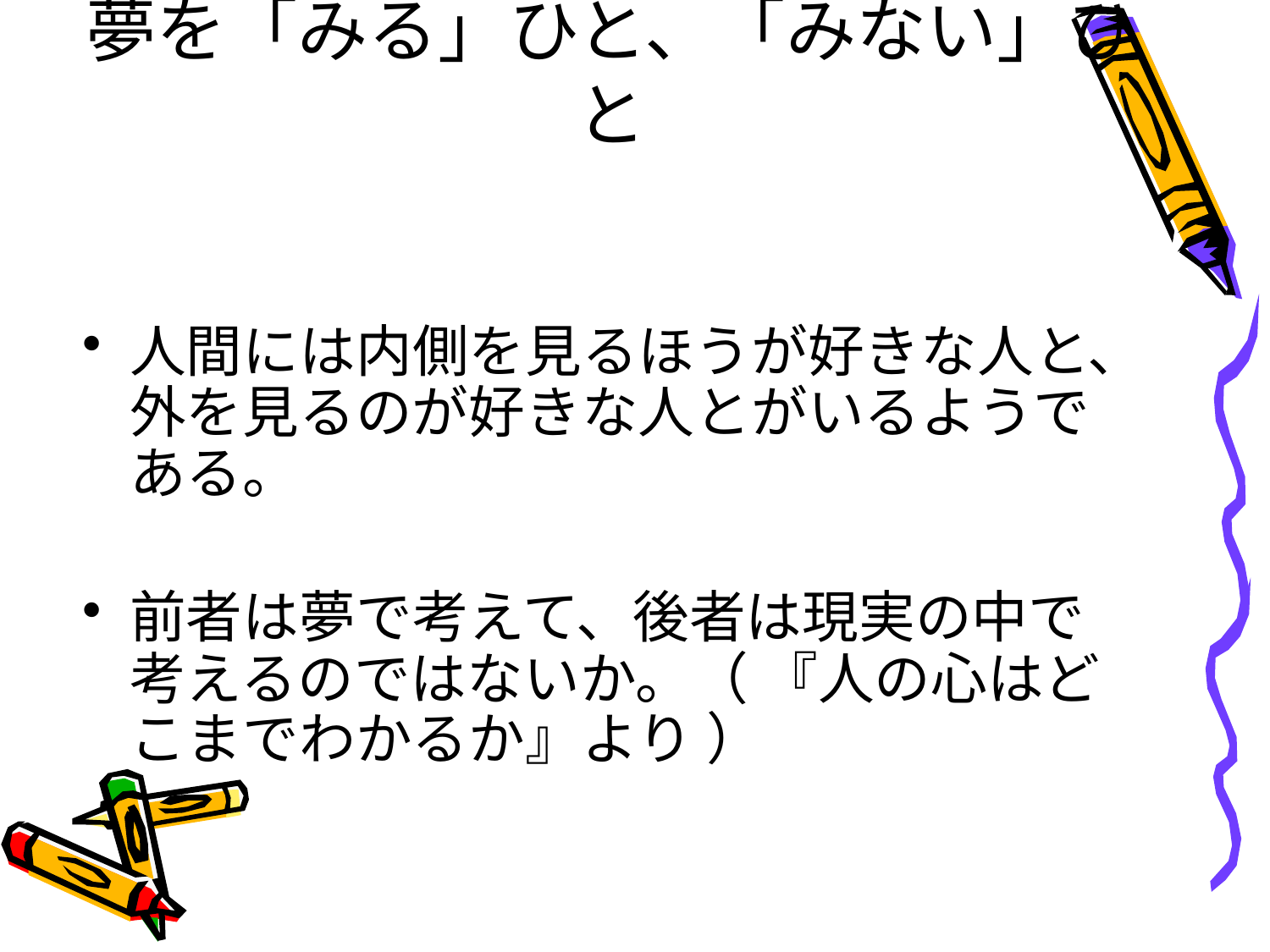

# 夢を「みる」ひと、「みない」ひと

人間には内側を見るほうが好きな人と、外を見るのが好きな人とがいるようである。

前者は夢で考えて、後者は現実の中で考えるのではないか。（ 『人の心はどこまでわかるか』より ）